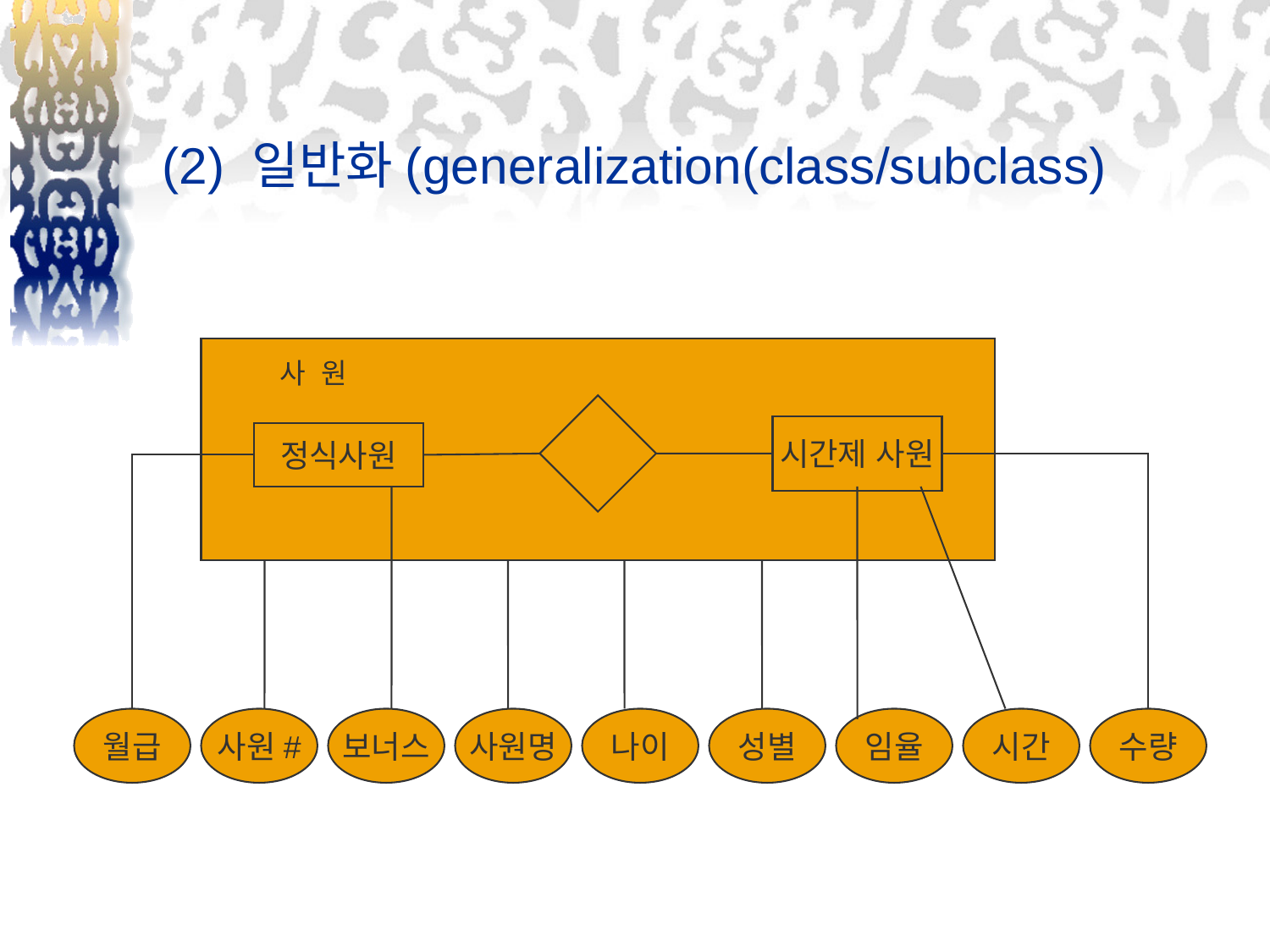

# (2) 일반화(generalization(class/subclass)

사  원

시간제 사원
정식사원

월급
사원#
보너스
사원명
나이
성별
임율
시간
수량